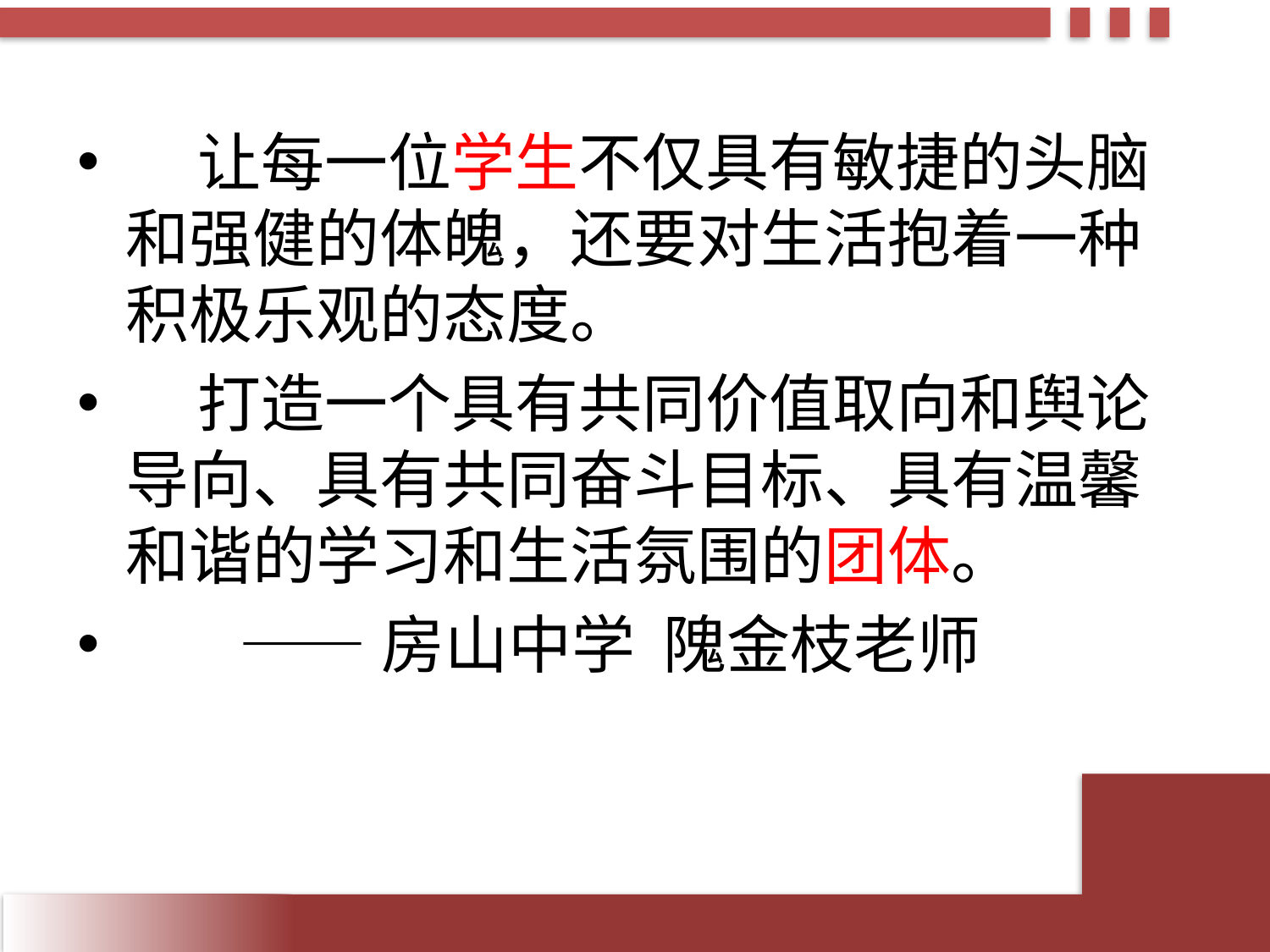

让每一位学生不仅具有敏捷的头脑和强健的体魄，还要对生活抱着一种积极乐观的态度。
    打造一个具有共同价值取向和舆论导向、具有共同奋斗目标、具有温馨和谐的学习和生活氛围的团体。
        ——房山中学  隗金枝老师